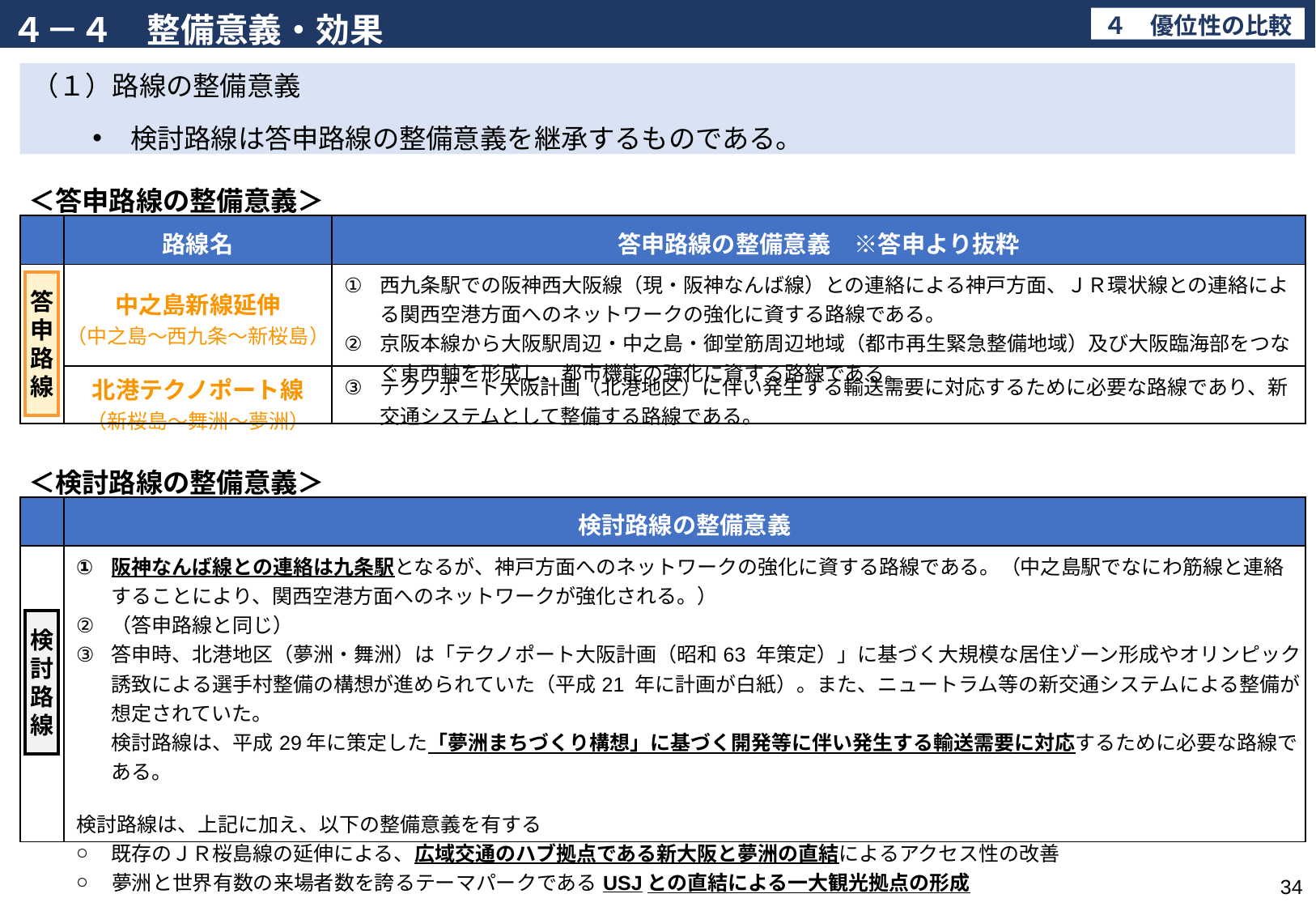

４－４　整備意義・効果
４　優位性の比較
（１）路線の整備意義
検討路線は答申路線の整備意義を継承するものである。
＜答申路線の整備意義＞
|  | 路線名 | 答申路線の整備意義　※答申より抜粋 |
| --- | --- | --- |
|  | 中之島新線延伸 （中之島～西九条～新桜島） | 西九条駅での阪神西大阪線（現・阪神なんば線）との連絡による神戸方面、ＪＲ環状線との連絡による関西空港方面へのネットワークの強化に資する路線である。 京阪本線から大阪駅周辺・中之島・御堂筋周辺地域（都市再生緊急整備地域）及び大阪臨海部をつなぐ東西軸を形成し、都市機能の強化に資する路線である。 |
|  | 北港テクノポート線 （新桜島～舞洲～夢洲） | テクノポート大阪計画（北港地区）に伴い発生する輸送需要に対応するために必要な路線であり、新交通システムとして整備する路線である。 |
答
申
路
線
＜検討路線の整備意義＞
|  | 検討路線の整備意義 |
| --- | --- |
|  | 阪神なんば線との連絡は九条駅となるが、神戸方面へのネットワークの強化に資する路線である。（中之島駅でなにわ筋線と連絡することにより、関西空港方面へのネットワークが強化される。） （答申路線と同じ） 答申時、北港地区（夢洲・舞洲）は「テクノポート大阪計画（昭和63 年策定）」に基づく大規模な居住ゾーン形成やオリンピック誘致による選手村整備の構想が進められていた（平成21 年に計画が白紙）。また、ニュートラム等の新交通システムによる整備が想定されていた。 検討路線は、平成29年に策定した「夢洲まちづくり構想」に基づく開発等に伴い発生する輸送需要に対応するために必要な路線である。 検討路線は、上記に加え、以下の整備意義を有する 既存のＪＲ桜島線の延伸による、広域交通のハブ拠点である新大阪と夢洲の直結によるアクセス性の改善 夢洲と世界有数の来場者数を誇るテーマパークであるUSJとの直結による一大観光拠点の形成 |
検
討
路
線
34